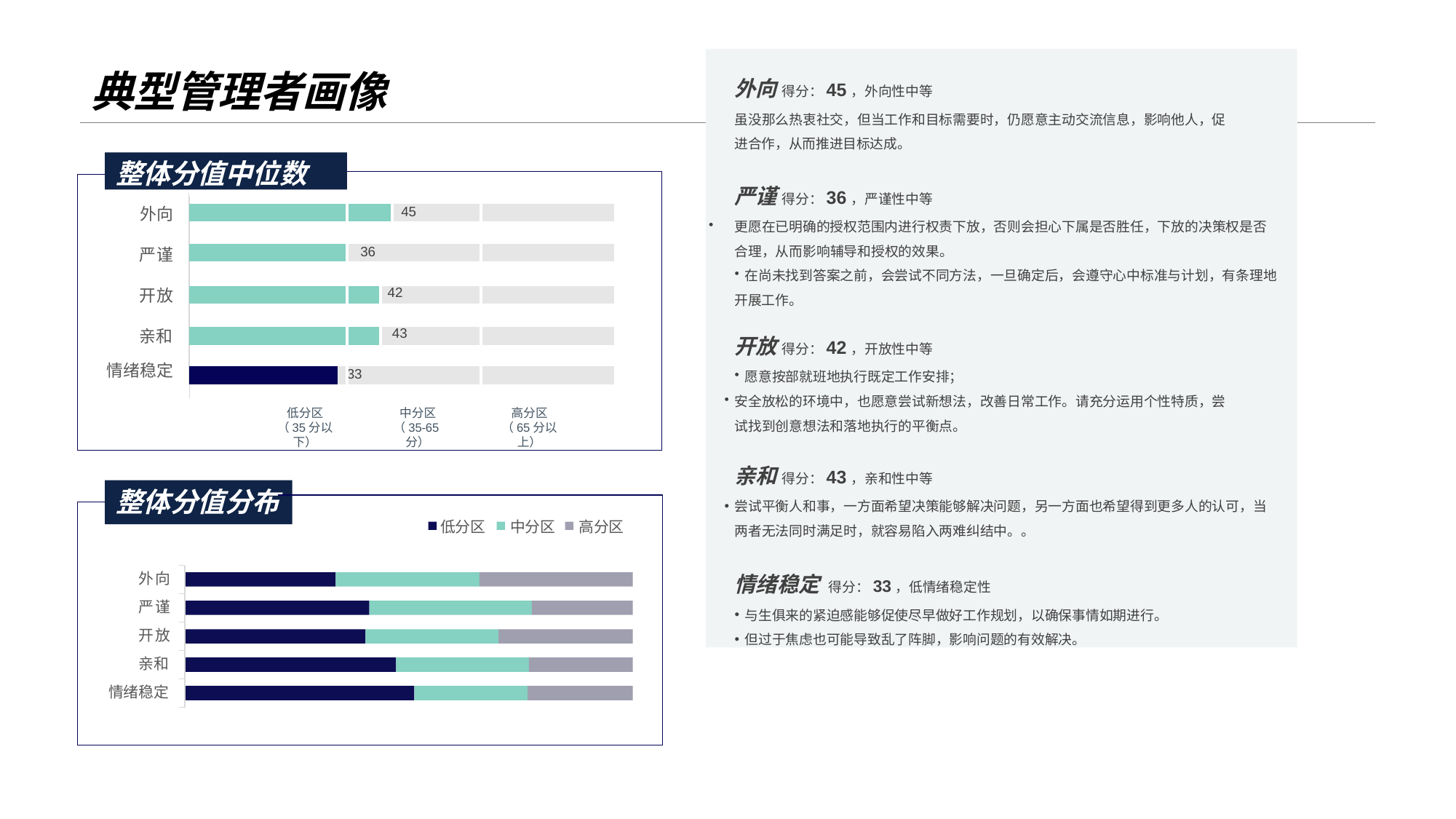

外向 得分：45，外向性中等
虽没那么热衷社交，但当工作和目标需要时，仍愿意主动交流信息，影响他人，促
进合作，从而推进目标达成。

严谨 得分：36，严谨性中等
更愿在已明确的授权范围内进行权责下放，否则会担心下属是否胜任，下放的决策权是否 合理，从而影响辅导和授权的效果。
在尚未找到答案之前，会尝试不同方法，一旦确定后，会遵守心中标准与计划，有条理地
开展工作。

开放 得分：42，开放性中等
愿意按部就班地执行既定工作安排；
安全放松的环境中，也愿意尝试新想法，改善日常工作。请充分运用个性特质，尝 试找到创意想法和落地执行的平衡点。

亲和 得分：43，亲和性中等
尝试平衡人和事，一方面希望决策能够解决问题，另一方面也希望得到更多人的认可，当 两者无法同时满足时，就容易陷入两难纠结中。。

情绪稳定 得分：33，低情绪稳定性
与生俱来的紧迫感能够促使尽早做好工作规划，以确保事情如期进行。
但过于焦虑也可能导致乱了阵脚，影响问题的有效解决。
# 典型管理者画像

整体分值中位数

|  |  |  |  |  |  |  |
| --- | --- | --- | --- | --- | --- | --- |
|  |  |  |  |  | 45 |  |
|  |  |  |  |  |  |  |
|  |  |  | 36 |  |  |  |
|  |  |  |  |  |  |  |
|  |  |  |  | 42 |  |  |
|  |  |  |  |  |  |  |
|  |  |  |  | 43 |  |  |
|  |  |  |  |  |  |  |
|  |  |  | 33 |  |  |  |

外向
严谨 开放 亲和

情绪稳定
低分区
（35分以下）
中分区
（35-65分）
高分区
（65分以上）

整体分值分布

低分区	中分区	高分区

外向 严谨 开放 亲和
情绪稳定